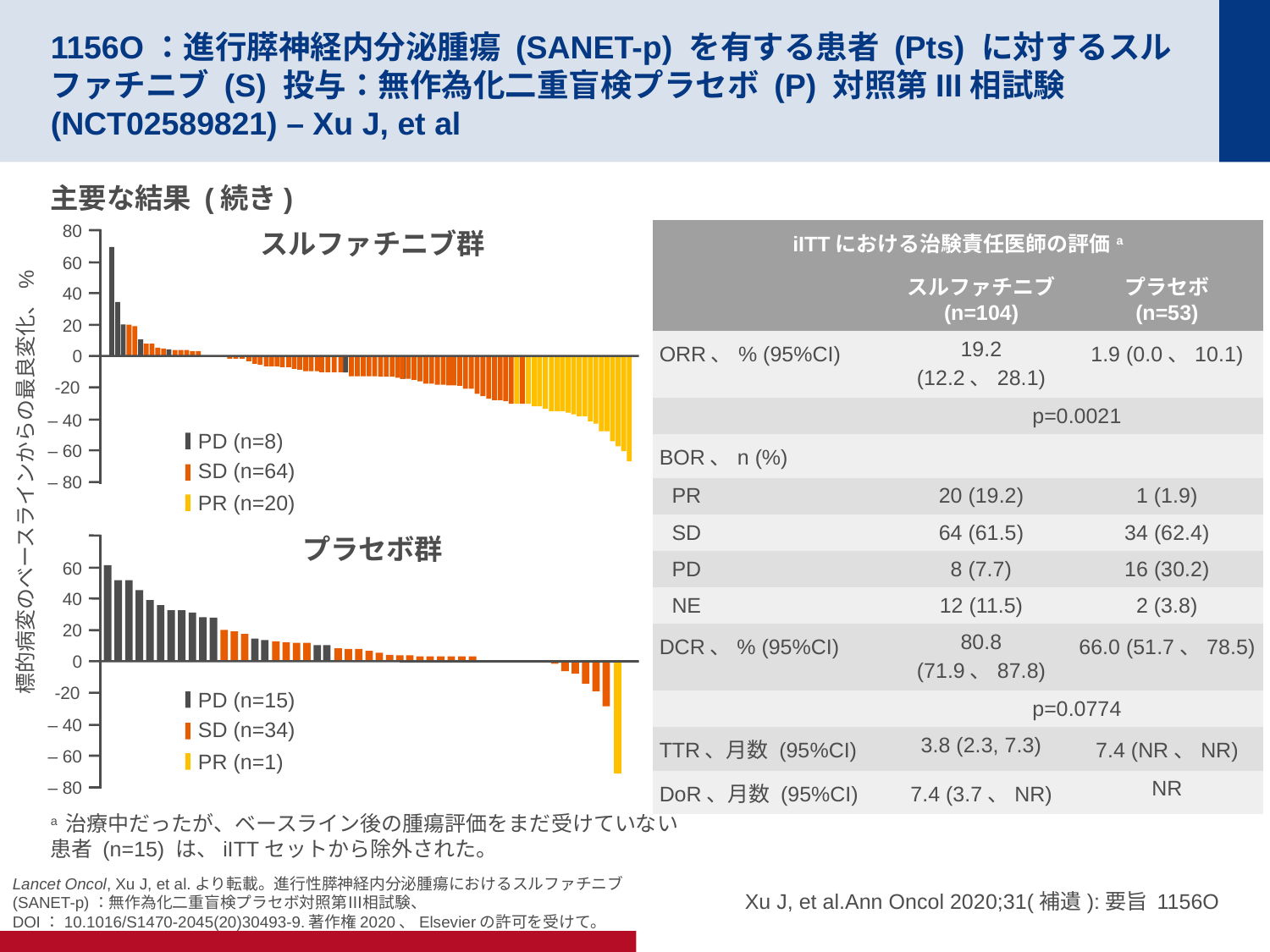

# 1156O：進行膵神経内分泌腫瘍 (SANET-p) を有する患者 (Pts) に対するスルファチニブ (S) 投与：無作為化二重盲検プラセボ (P) 対照第III相試験 (NCT02589821) – Xu J, et al
主要な結果 (続き)
80
スルファチニブ群
| iITTにおける治験責任医師の評価a |  |  |
| --- | --- | --- |
|  | スルファチニブ (n=104) | プラセボ (n=53) |
| ORR、% (95%CI) | 19.2 (12.2、28.1) | 1.9 (0.0、10.1) |
|  | p=0.0021 |  |
| BOR、n (%) |  |  |
| PR | 20 (19.2) | 1 (1.9) |
| SD | 64 (61.5) | 34 (62.4) |
| PD | 8 (7.7) | 16 (30.2) |
| NE | 12 (11.5) | 2 (3.8) |
| DCR、% (95%CI) | 80.8 (71.9、87.8) | 66.0 (51.7、78.5) |
|  | p=0.0774 |  |
| TTR、月数 (95%CI) | 3.8 (2.3, 7.3) | 7.4 (NR、NR) |
| DoR、月数 (95%CI) | 7.4 (3.7、NR) | NR |

60

40

20

0

-20

– 40

– 60

– 80

PD (n=8)

SD (n=64)

PR (n=20)

標的病変のベースラインからの最良変化、%
プラセボ群

60

40

20

0

-20

– 40

– 60

– 80

PD (n=15)

SD (n=34)

PR (n=1)

a 治療中だったが、ベースライン後の腫瘍評価をまだ受けていない患者 (n=15) は、iITTセットから除外された。
Xu J, et al.Ann Oncol 2020;31(補遺):要旨 1156O
Lancet Oncol, Xu J, et al.より転載。進行性膵神経内分泌腫瘍におけるスルファチニブ (SANET-p)：無作為化二重盲検プラセボ対照第Ⅲ相試験、
DOI：10.1016/S1470-2045(20)30493-9.著作権2020、Elsevierの許可を受けて。